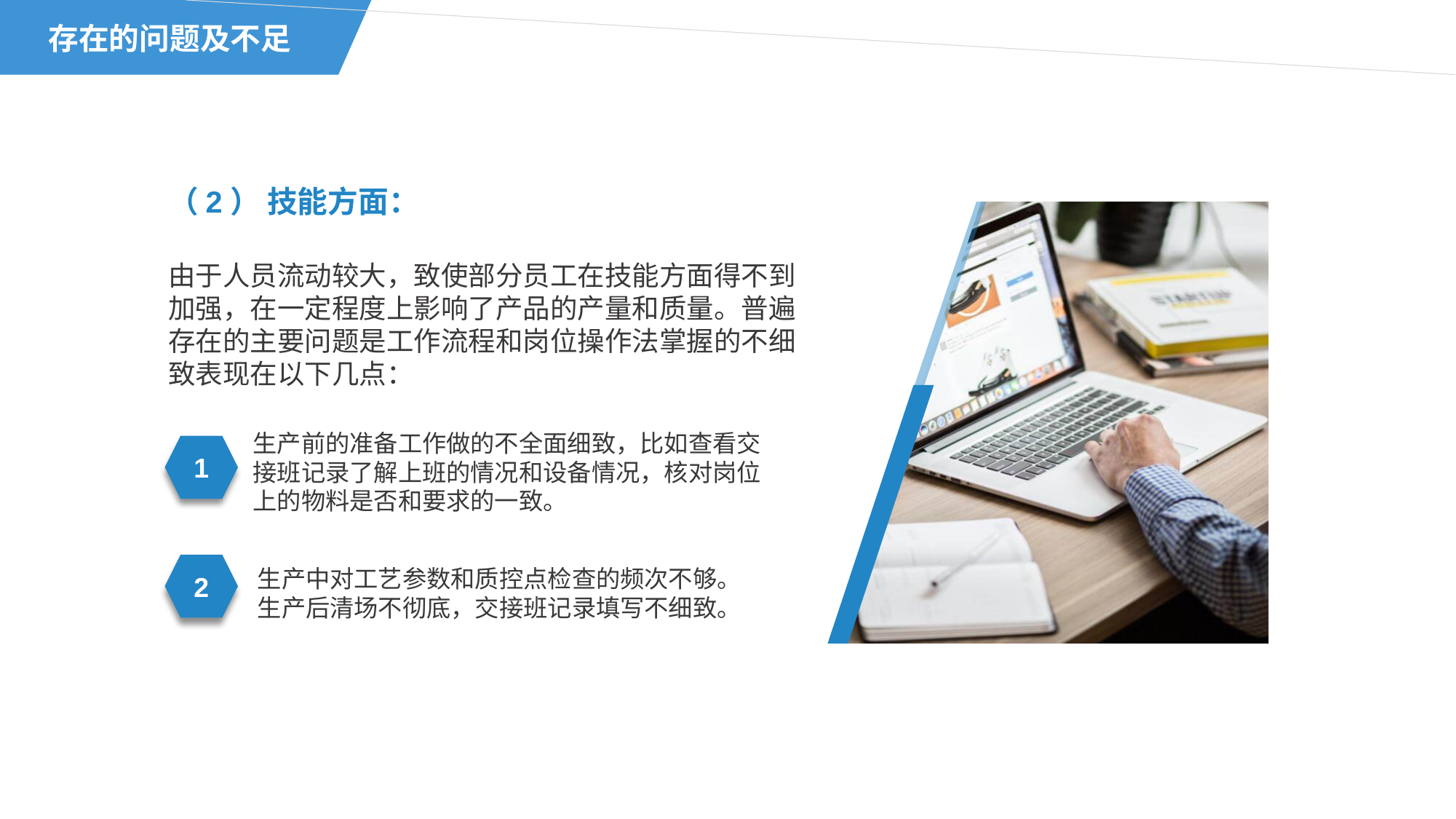

存在的问题及不足
（2） 技能方面：

由于人员流动较大，致使部分员工在技能方面得不到加强，在一定程度上影响了产品的产量和质量。普遍存在的主要问题是工作流程和岗位操作法掌握的不细致表现在以下几点：
生产前的准备工作做的不全面细致，比如查看交接班记录了解上班的情况和设备情况，核对岗位上的物料是否和要求的一致。
1
2
生产中对工艺参数和质控点检查的频次不够。生产后清场不彻底，交接班记录填写不细致。